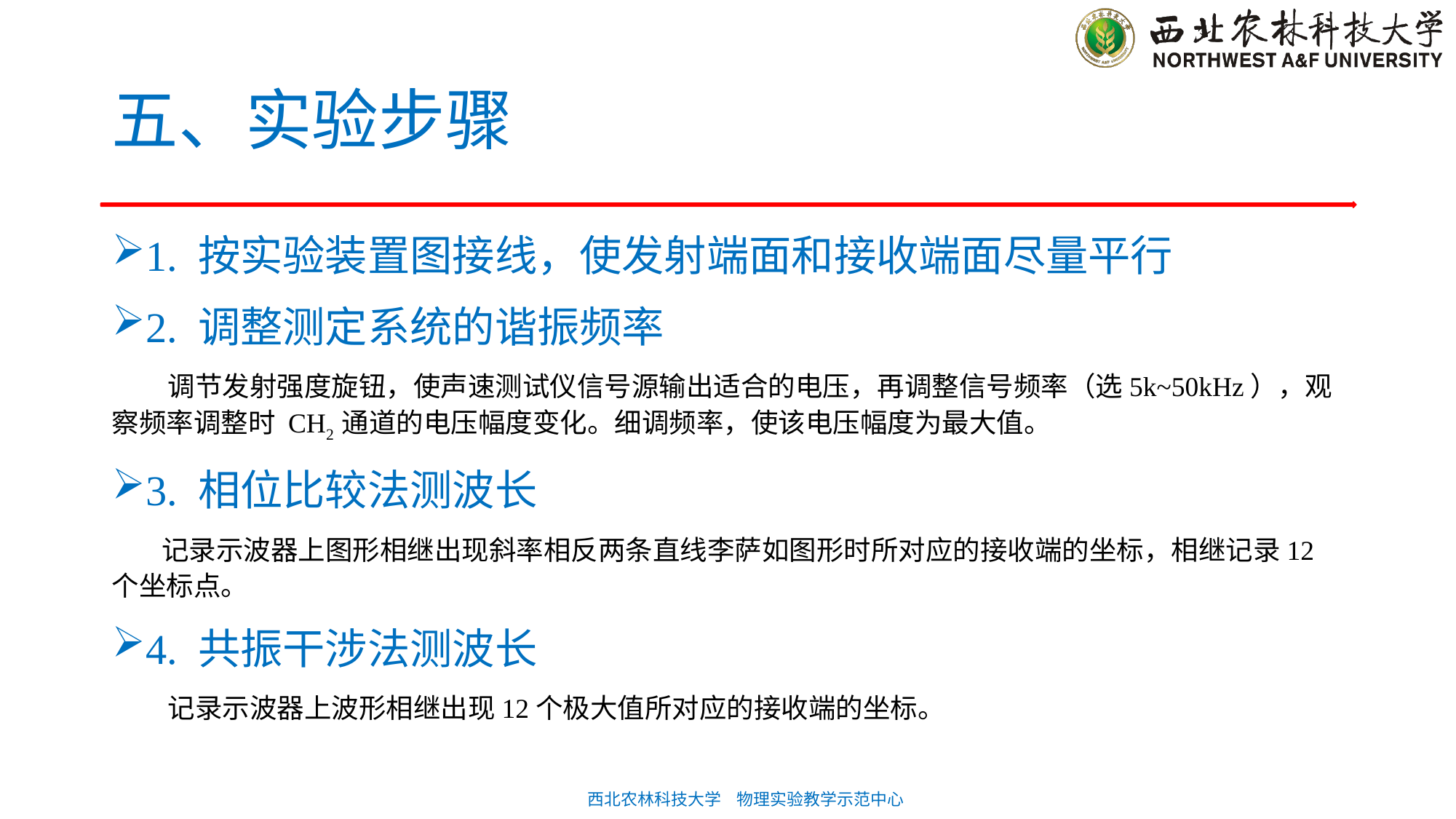

# 五、实验步骤
1. 按实验装置图接线，使发射端面和接收端面尽量平行
2. 调整测定系统的谐振频率
        调节发射强度旋钮，使声速测试仪信号源输出适合的电压，再调整信号频率（选5k~50kHz），观察频率调整时 CH2 通道的电压幅度变化。细调频率，使该电压幅度为最大值。
3. 相位比较法测波长
       记录示波器上图形相继出现斜率相反两条直线李萨如图形时所对应的接收端的坐标，相继记录12个坐标点。
4. 共振干涉法测波长
        记录示波器上波形相继出现12个极大值所对应的接收端的坐标。